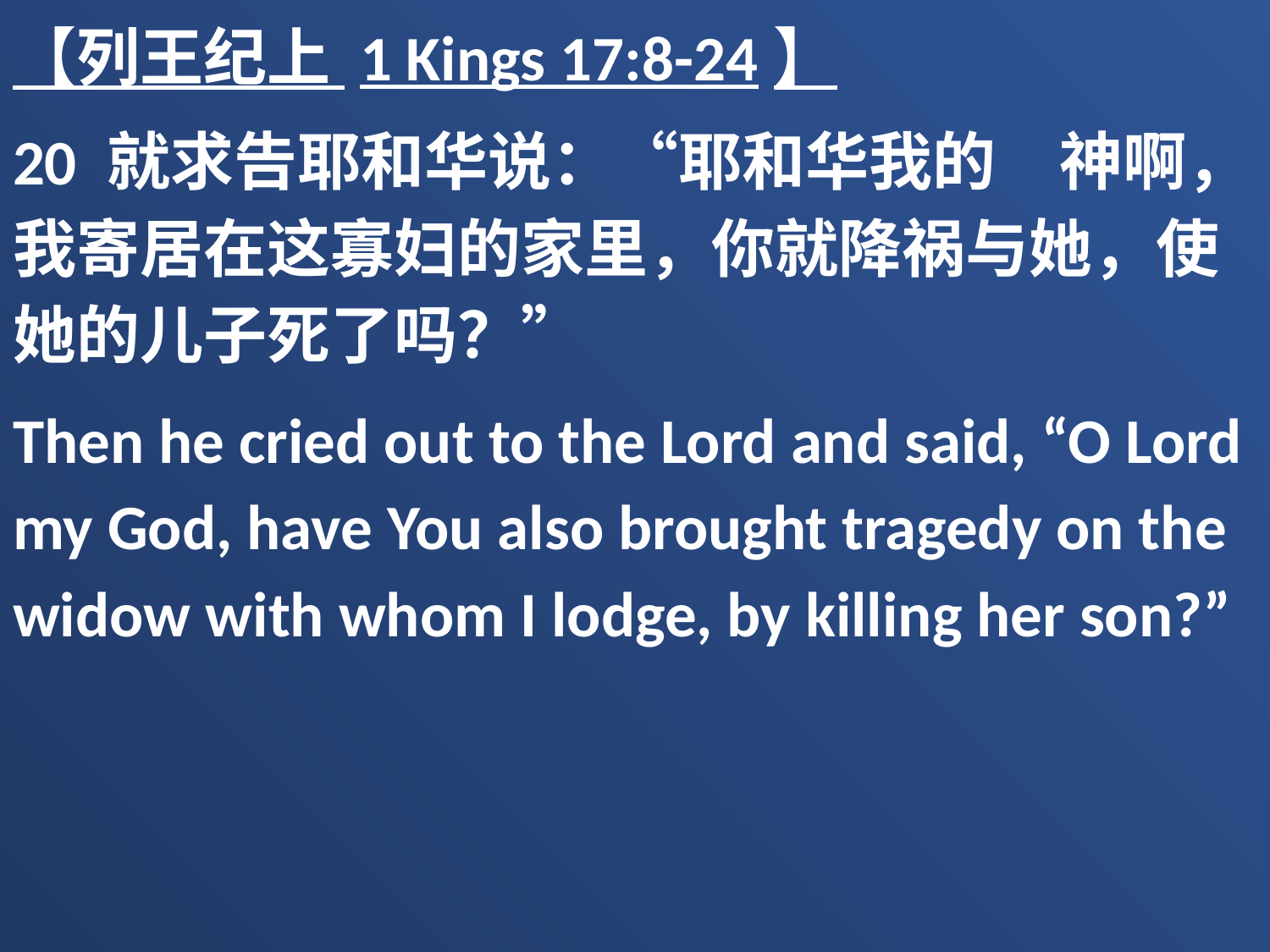

【列王纪上 1 Kings 17:8-24】
20 就求告耶和华说：“耶和华我的　神啊，我寄居在这寡妇的家里，你就降祸与她，使她的儿子死了吗？”
Then he cried out to the Lord and said, “O Lord my God, have You also brought tragedy on the widow with whom I lodge, by killing her son?”